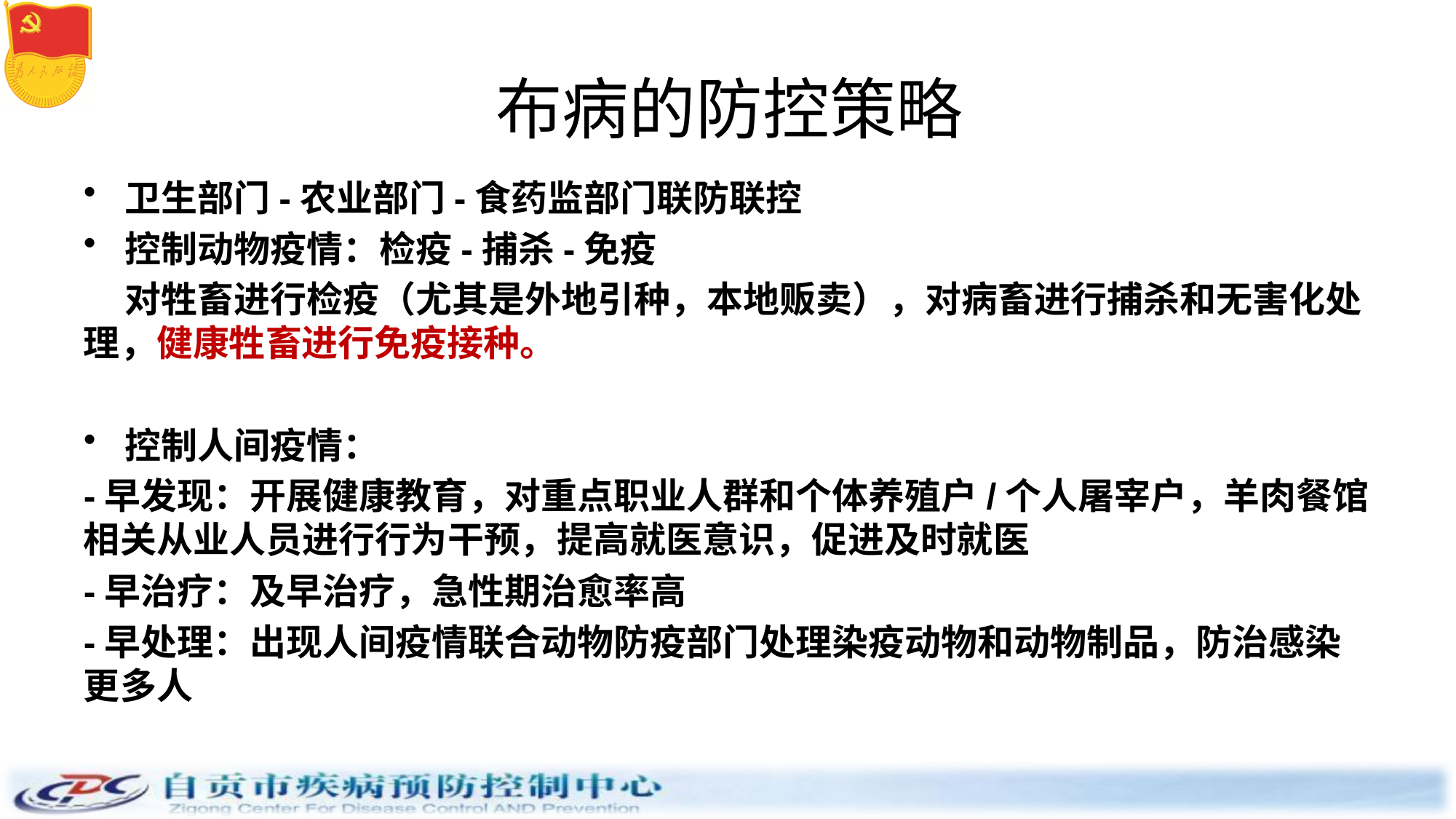

# 布病的防控策略
卫生部门-农业部门-食药监部门联防联控
控制动物疫情：检疫-捕杀-免疫
    对牲畜进行检疫（尤其是外地引种，本地贩卖），对病畜进行捕杀和无害化处理，健康牲畜进行免疫接种。

控制人间疫情：
-早发现：开展健康教育，对重点职业人群和个体养殖户/个人屠宰户，羊肉餐馆相关从业人员进行行为干预，提高就医意识，促进及时就医
-早治疗：及早治疗，急性期治愈率高
-早处理：出现人间疫情联合动物防疫部门处理染疫动物和动物制品，防治感染更多人